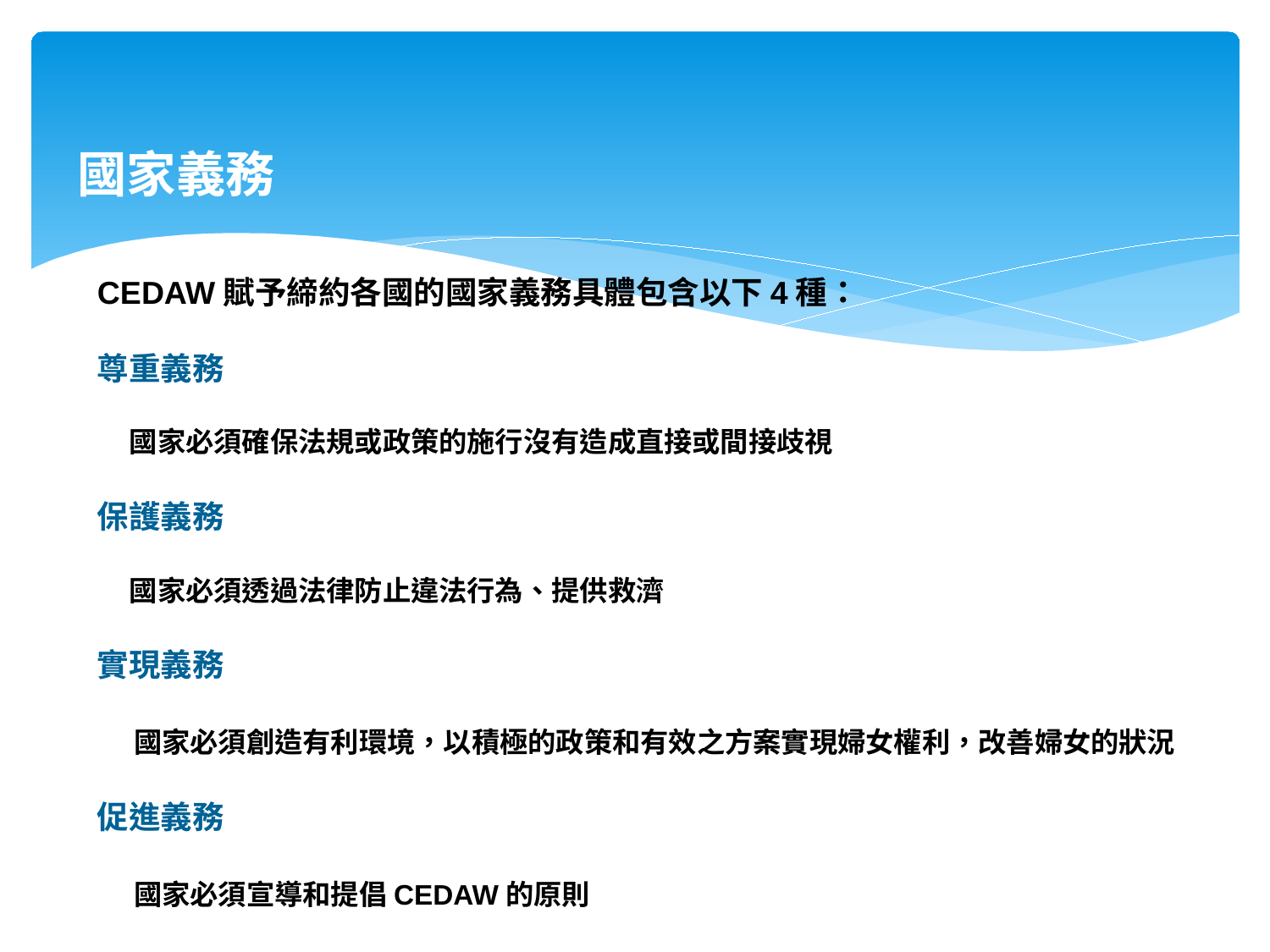

# 國家義務
CEDAW賦予締約各國的國家義務具體包含以下4種：

尊重義務

    國家必須確保法規或政策的施行沒有造成直接或間接歧視

保護義務

    國家必須透過法律防止違法行為、提供救濟

實現義務

    國家必須創造有利環境，以積極的政策和有效之方案實現婦女權利，改善婦女的狀況

促進義務

    國家必須宣導和提倡CEDAW的原則